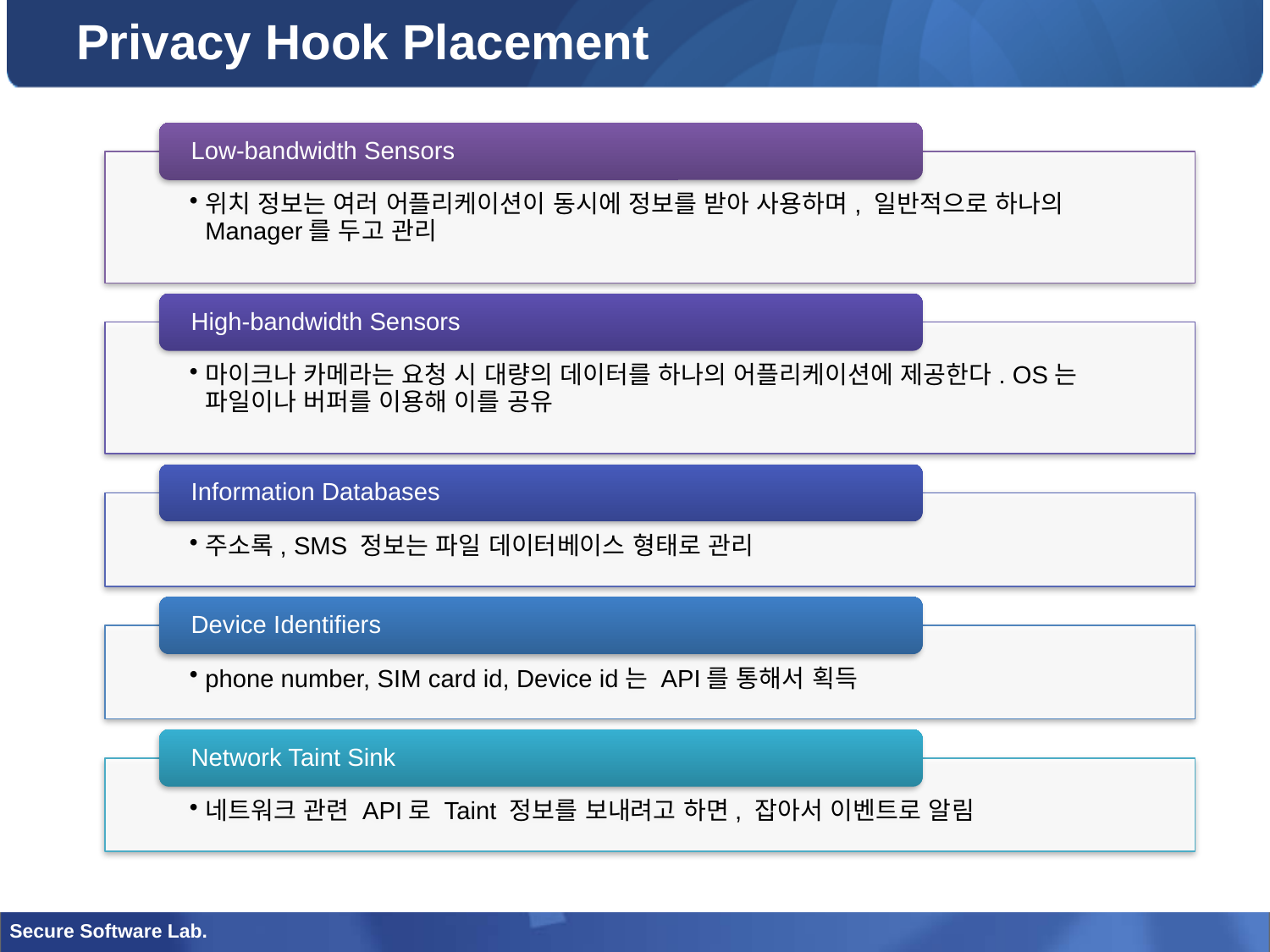

# Privacy Hook Placement
위치 정보는 여러 어플리케이션이 동시에 정보를 받아 사용하며, 일반적으로 하나의 Manager를 두고 관리
Low-bandwidth Sensors
마이크나 카메라는 요청 시 대량의 데이터를 하나의 어플리케이션에 제공한다. OS는 파일이나 버퍼를 이용해 이를 공유
High-bandwidth Sensors
주소록, SMS 정보는 파일 데이터베이스 형태로 관리
Information Databases
phone number, SIM card id, Device id는 API를 통해서 획득
Device Identifiers
네트워크 관련 API로 Taint 정보를 보내려고 하면, 잡아서 이벤트로 알림
Network Taint Sink